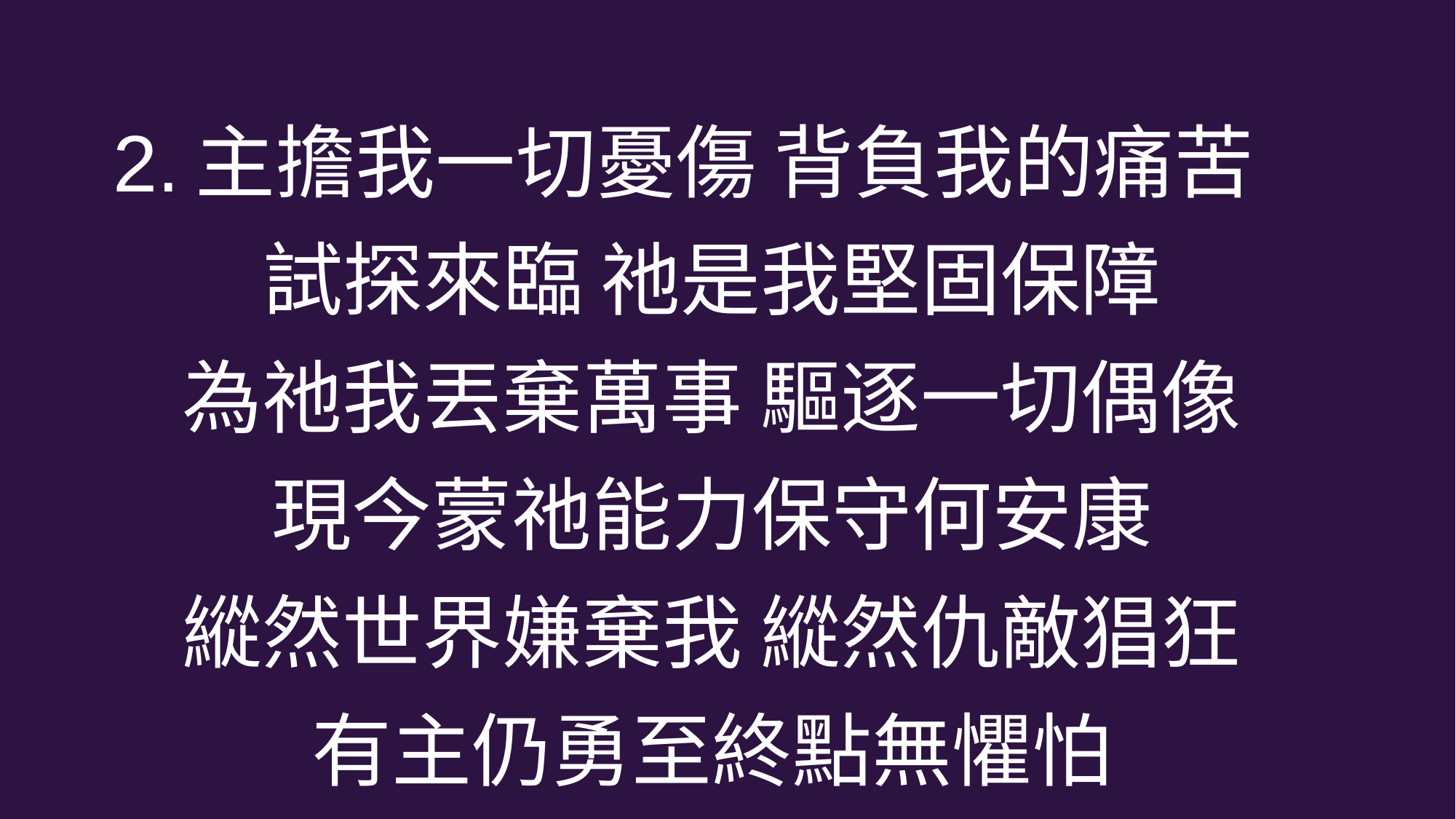

2.主擔我一切憂傷 背負我的痛苦
  試探來臨 祂是我堅固保障
  為祂我丟棄萬事 驅逐一切偶像
  現今蒙祂能力保守何安康
  縱然世界嫌棄我 縱然仇敵猖狂
  有主仍勇至終點無懼怕